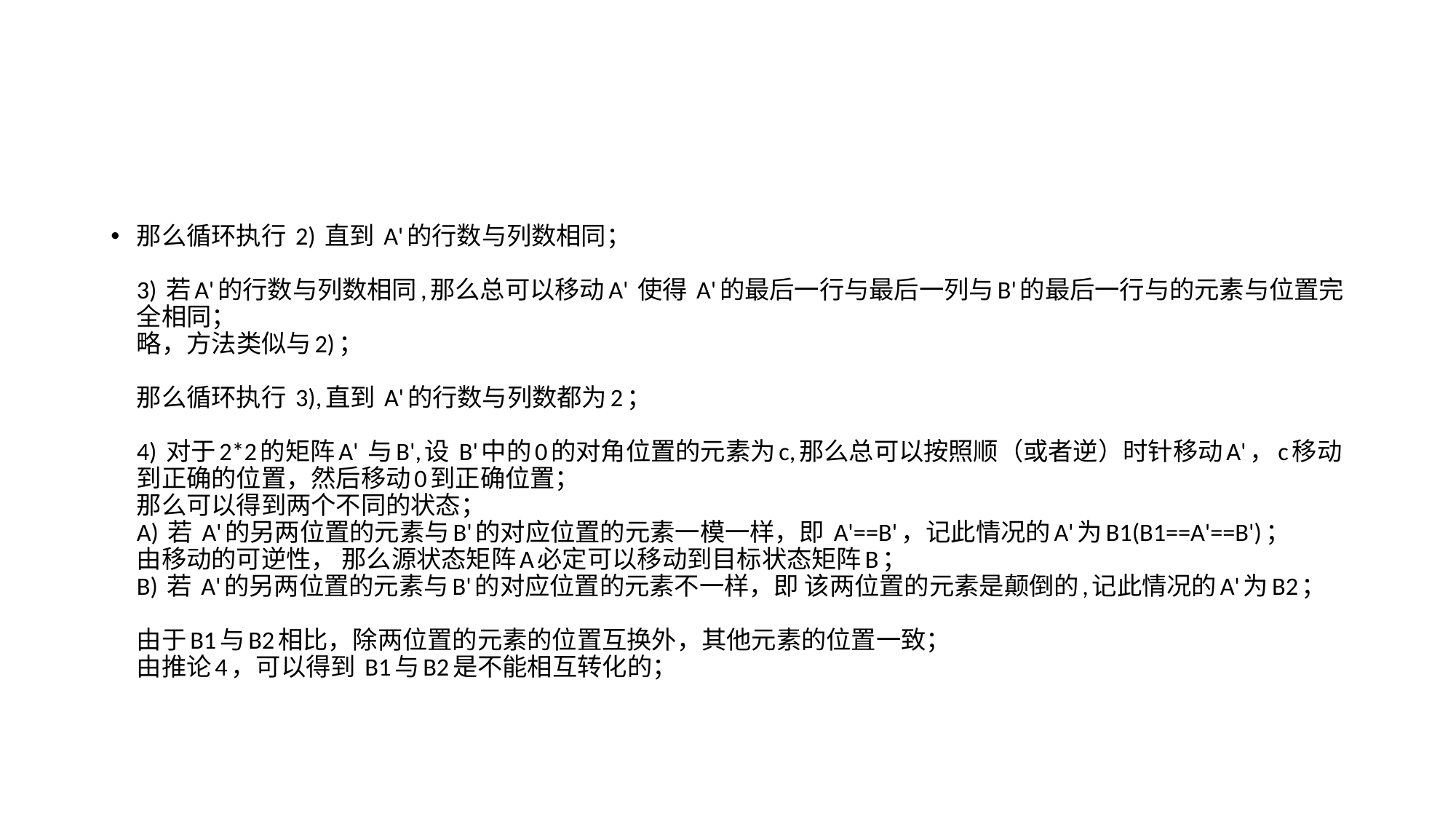

#
那么循环执行 2) 直到 A'的行数与列数相同； 
3) 若A'的行数与列数相同,那么总可以移动A' 使得 A'的最后一行与最后一列与B'的最后一行与的元素与位置完全相同； 
略，方法类似与2)； 
那么循环执行 3),直到 A'的行数与列数都为2； 
4) 对于2*2的矩阵A' 与B',设 B'中的0的对角位置的元素为c,那么总可以按照顺（或者逆）时针移动A'，c移动到正确的位置，然后移动0到正确位置； 
那么可以得到两个不同的状态； 
A) 若 A'的另两位置的元素与B'的对应位置的元素一模一样，即 A'==B'，记此情况的A'为B1(B1==A'==B')； 
由移动的可逆性， 那么源状态矩阵A必定可以移动到目标状态矩阵B； 
B) 若 A'的另两位置的元素与B'的对应位置的元素不一样，即 该两位置的元素是颠倒的,记此情况的A'为B2； 
由于B1与B2相比，除两位置的元素的位置互换外，其他元素的位置一致； 
由推论4，可以得到 B1与B2是不能相互转化的；